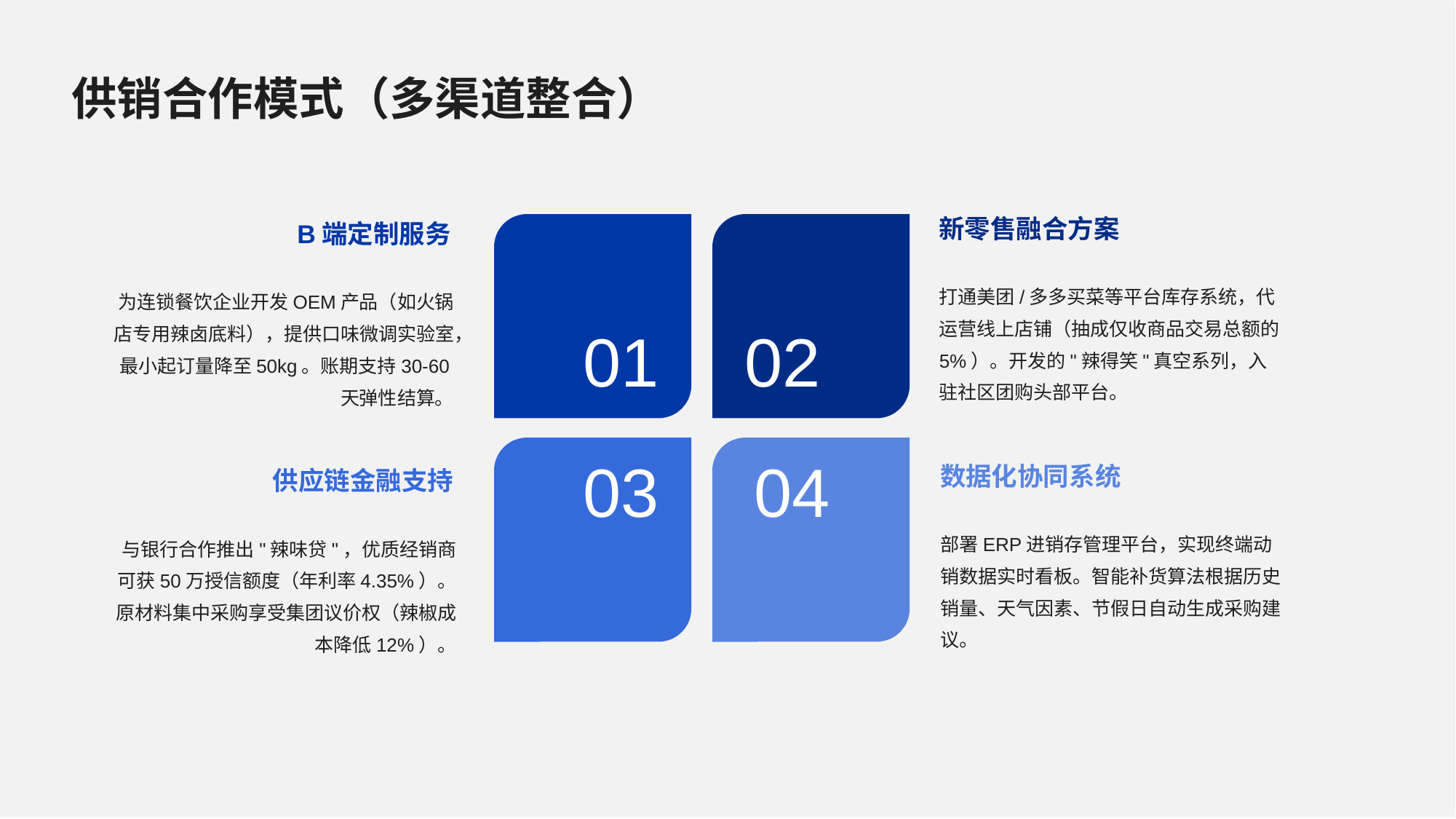

供销合作模式（多渠道整合）
新零售融合方案
B端定制服务

   01

02
打通美团/多多买菜等平台库存系统，代运营线上店铺（抽成仅收商品交易总额的5%）。开发的"辣得笑"真空系列，入驻社区团购头部平台。
为连锁餐饮企业开发OEM产品（如火锅店专用辣卤底料），提供口味微调实验室，最小起订量降至50kg。账期支持30-60天弹性结算。
   03

04

数据化协同系统
供应链金融支持
部署ERP进销存管理平台，实现终端动销数据实时看板。智能补货算法根据历史销量、天气因素、节假日自动生成采购建议。
与银行合作推出"辣味贷"，优质经销商可获50万授信额度（年利率4.35%）。原材料集中采购享受集团议价权（辣椒成本降低12%）。